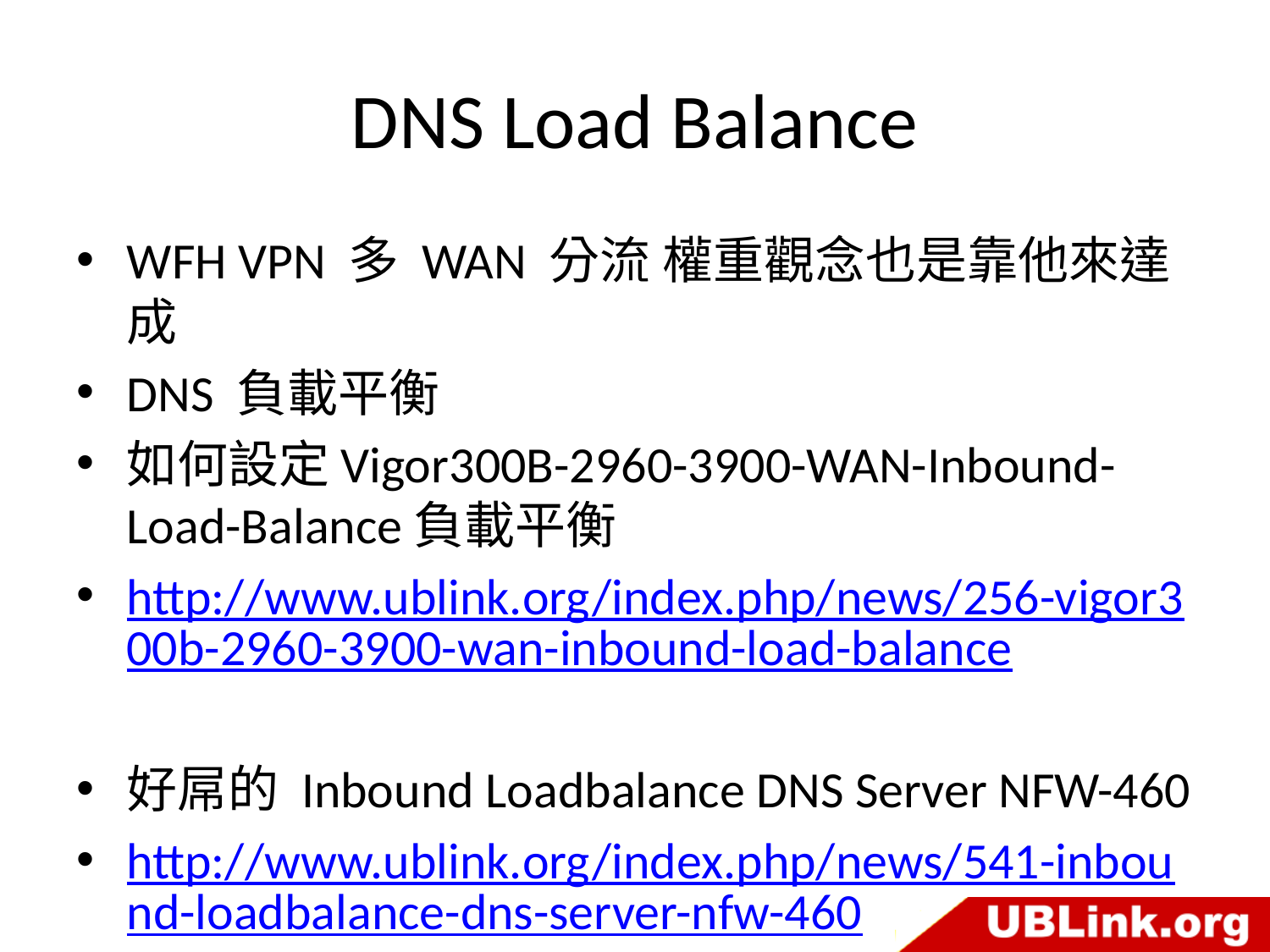

# DNS Load Balance
WFH VPN 多 WAN 分流 權重觀念也是靠他來達成
DNS 負載平衡
如何設定Vigor300B-2960-3900-WAN-Inbound-Load-Balance負載平衡
http://www.ublink.org/index.php/news/256-vigor300b-2960-3900-wan-inbound-load-balance

好屌的 Inbound Loadbalance DNS Server NFW-460
http://www.ublink.org/index.php/news/541-inbound-loadbalance-dns-server-nfw-460